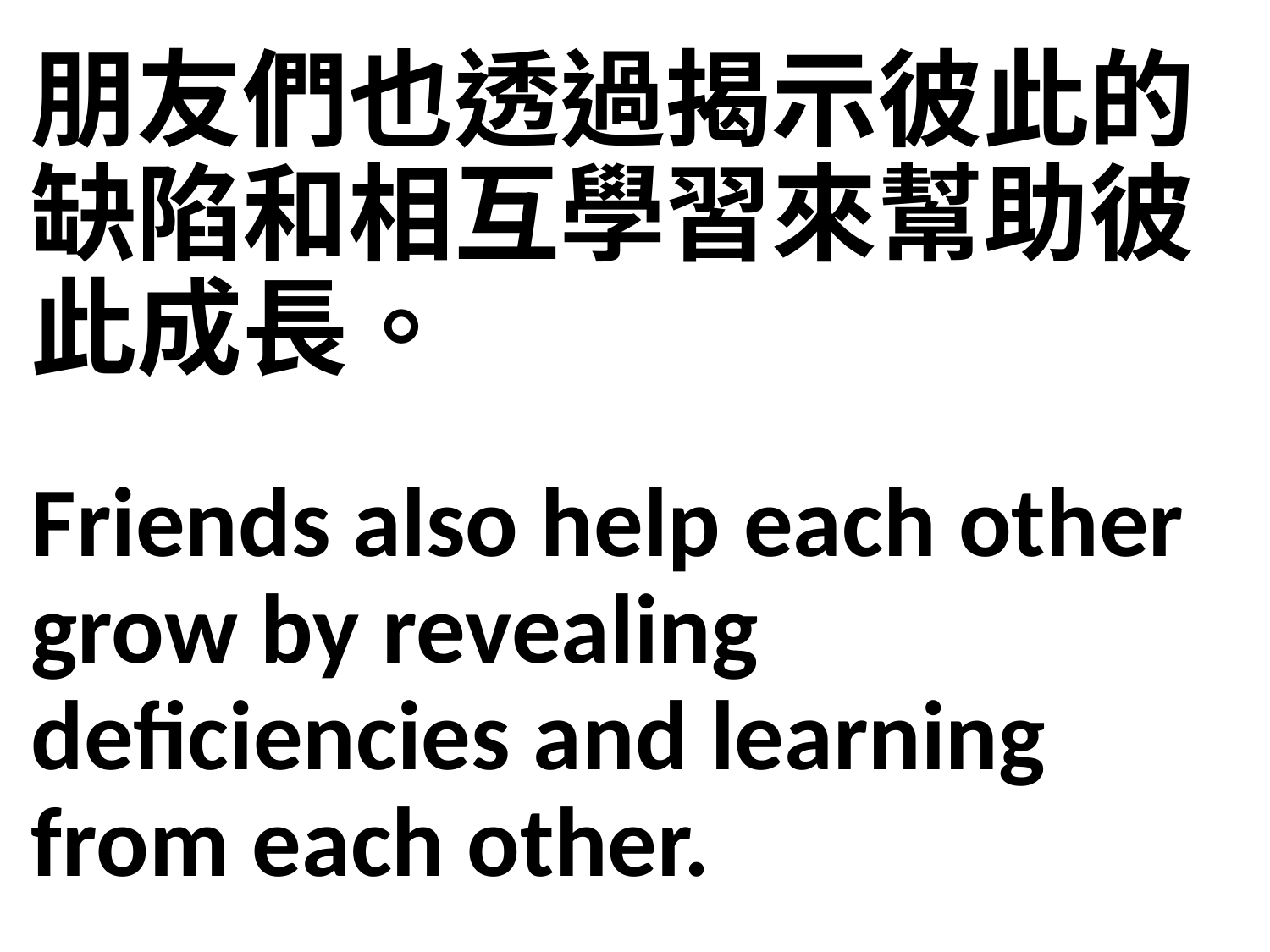

朋友們也透過揭示彼此的缺陷和相互學習來幫助彼此成長。

Friends also help each other grow by revealing deficiencies and learning from each other.